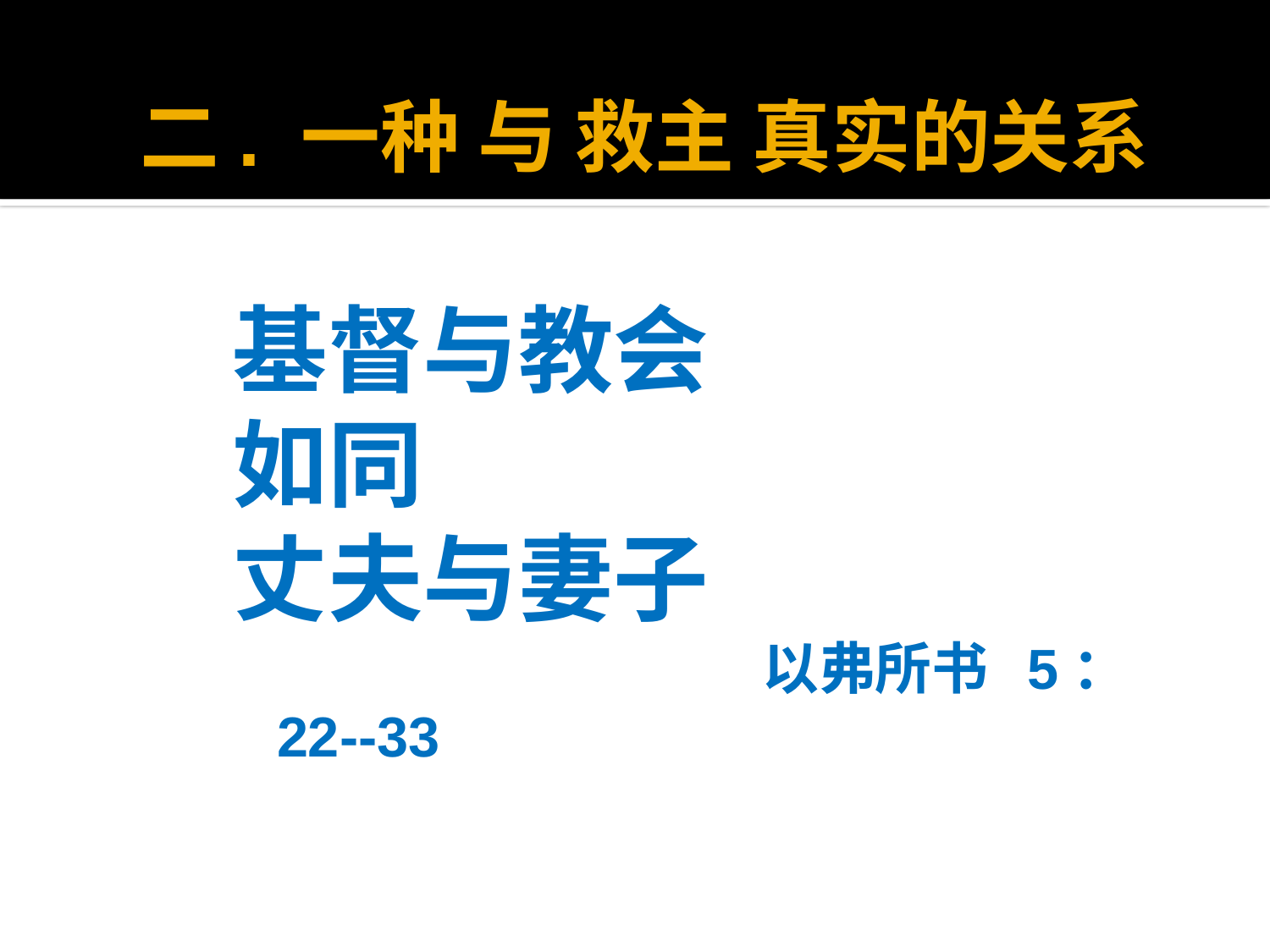

# 二. 一种 与 救主 真实的关系
基督与教会
如同
丈夫与妻子
                                        以弗所书  5：22--33